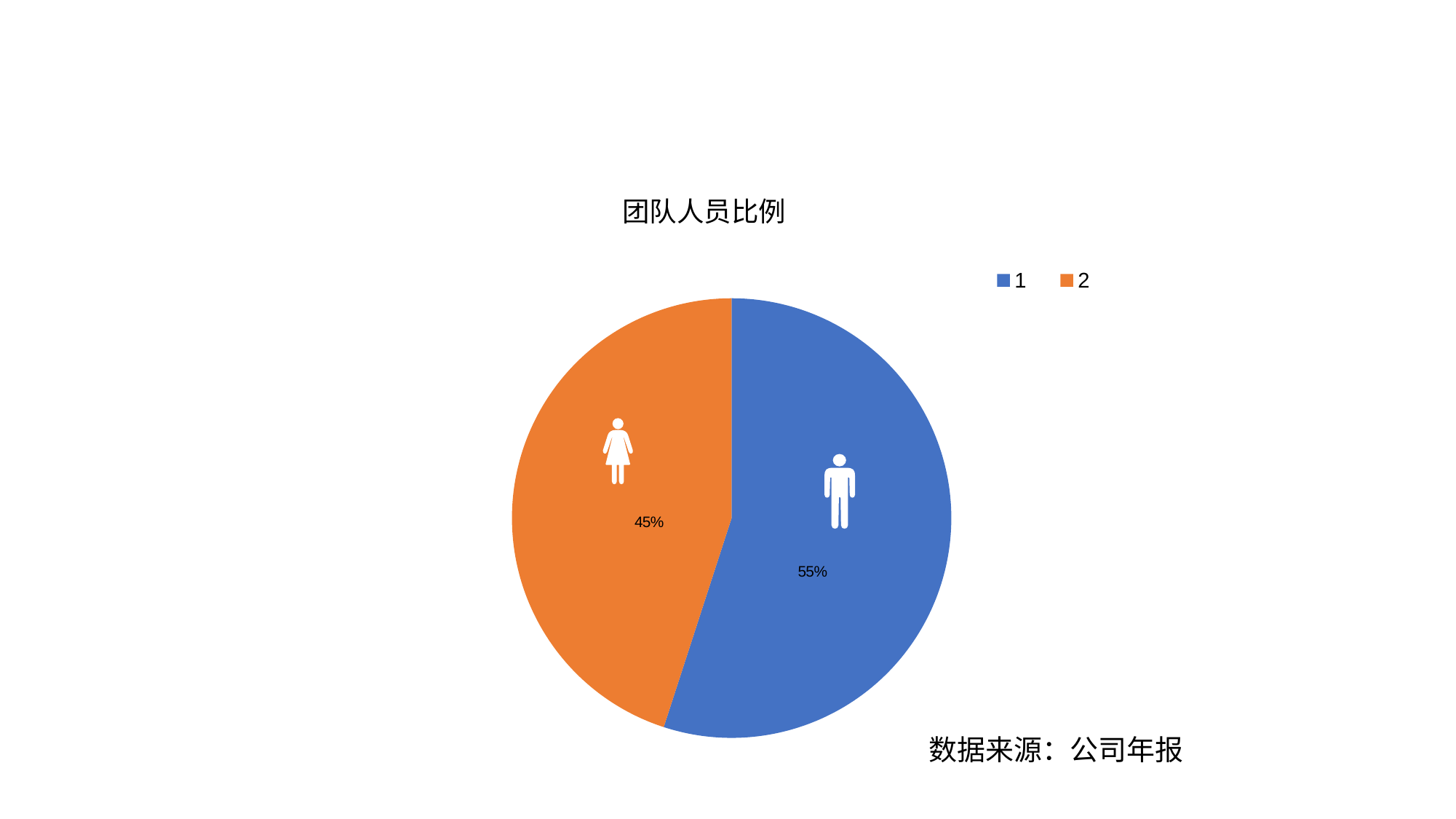

### Chart: 团队人员比例

| Category |  |
|---|---|

数据来源：公司年报